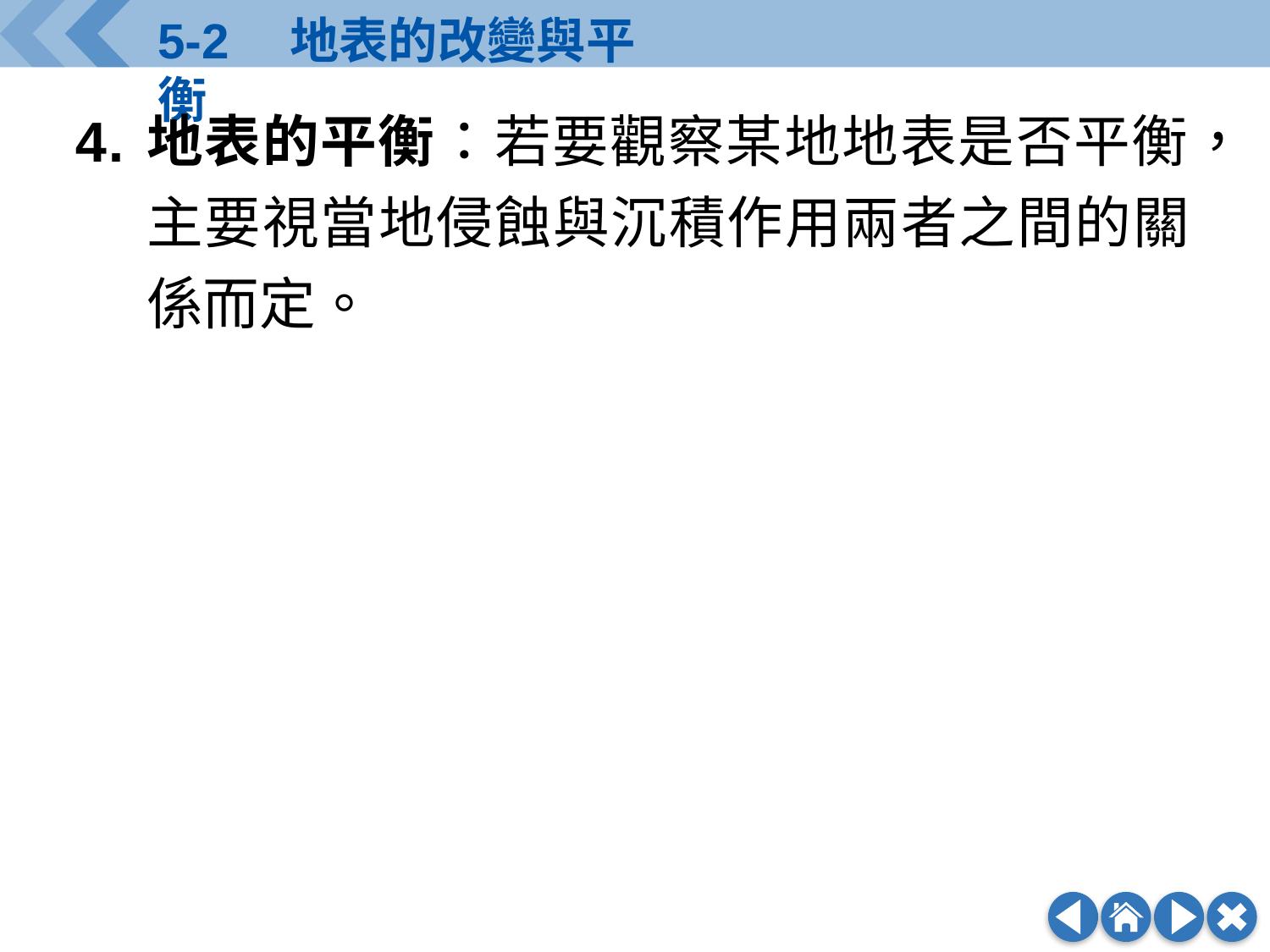

地表的平衡：若要觀察某地地表是否平衡，主要視當地侵蝕與沉積作用兩者之間的關係而定。